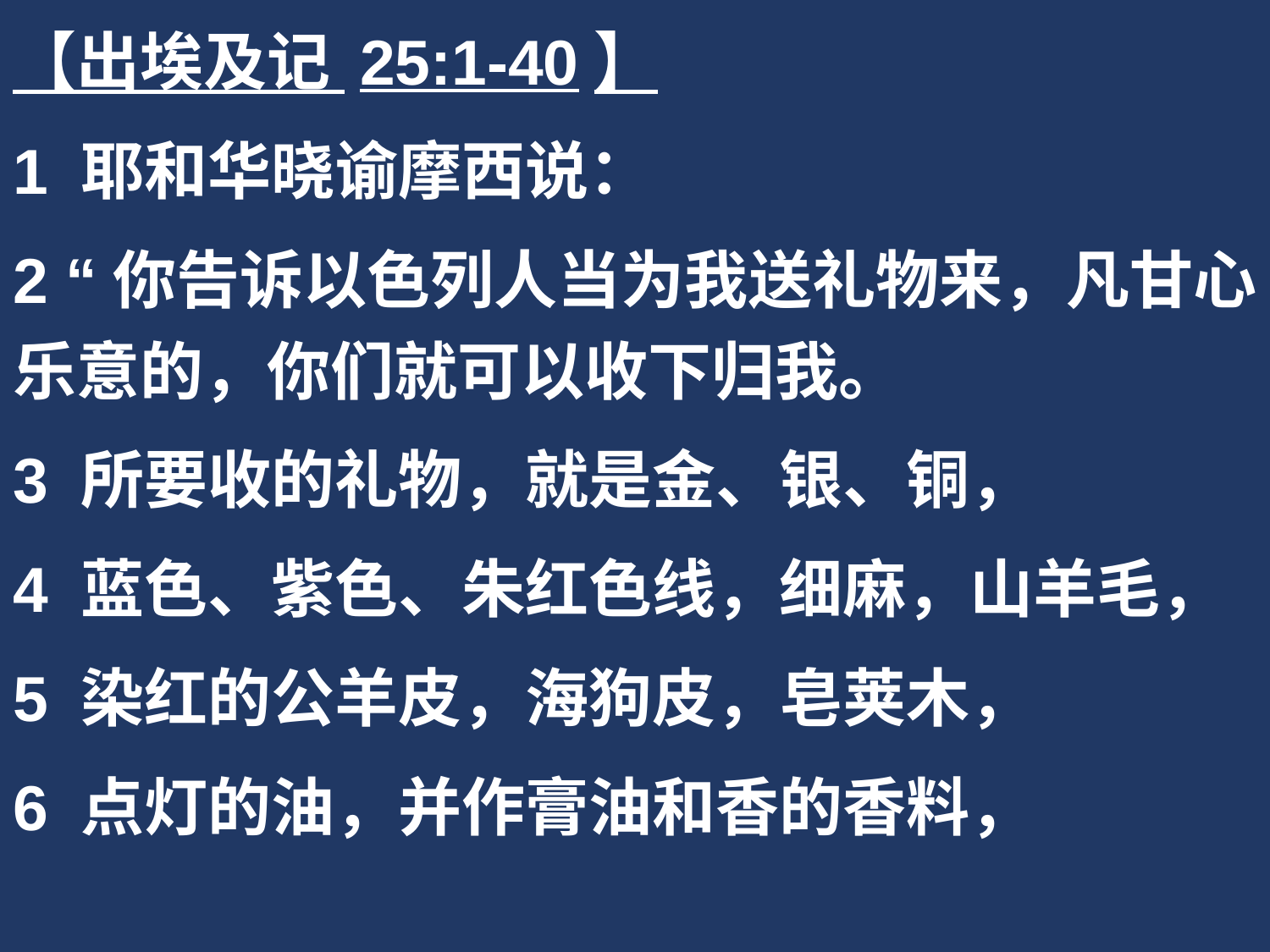

【出埃及记 25:1-40】
1 耶和华晓谕摩西说：
2 “你告诉以色列人当为我送礼物来，凡甘心乐意的，你们就可以收下归我。
3 所要收的礼物，就是金、银、铜，
4 蓝色、紫色、朱红色线，细麻，山羊毛，
5 染红的公羊皮，海狗皮，皂荚木，
6 点灯的油，并作膏油和香的香料，